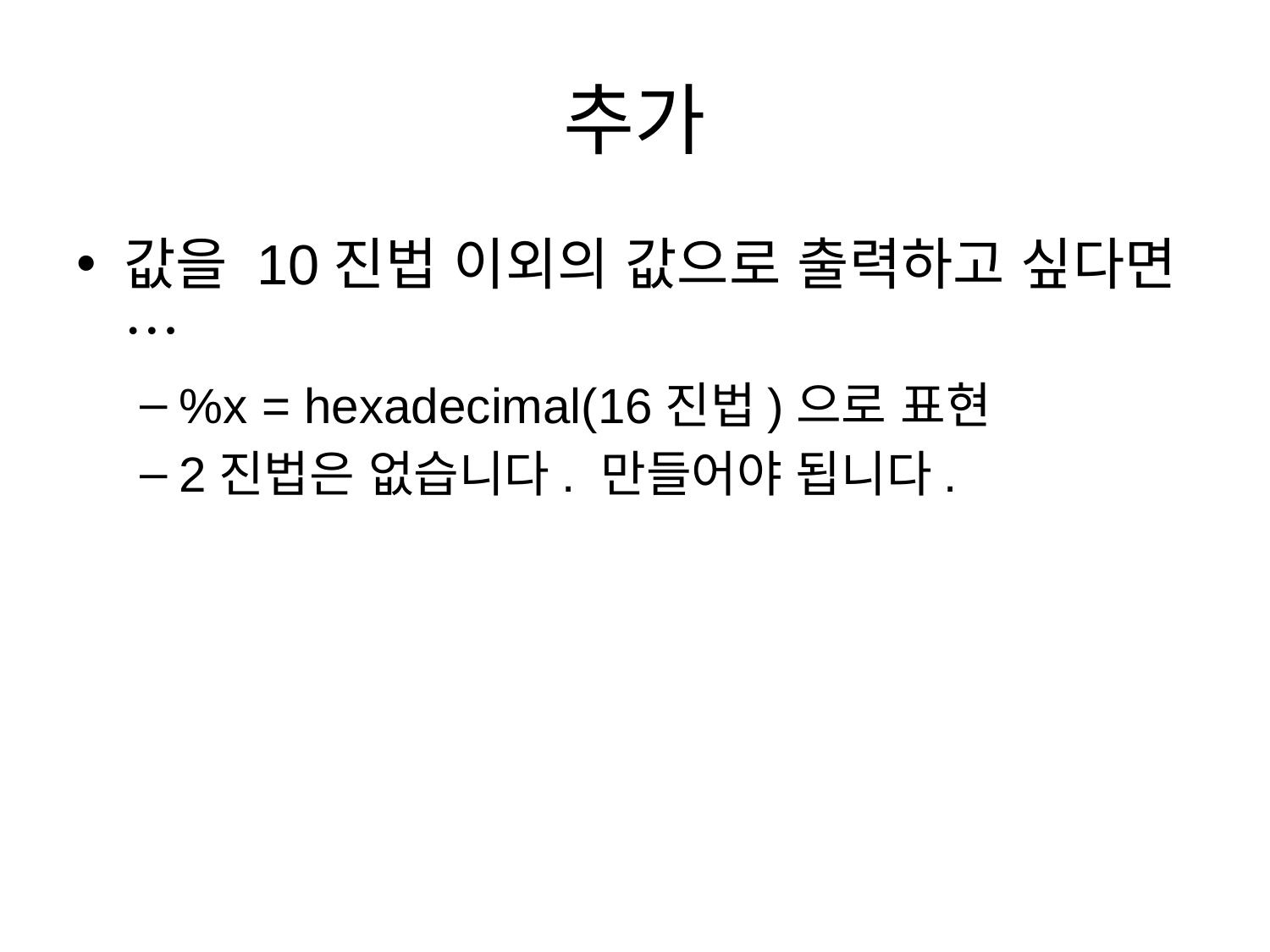

# 추가
값을 10진법 이외의 값으로 출력하고 싶다면…
%x = hexadecimal(16진법)으로 표현
2진법은 없습니다. 만들어야 됩니다.